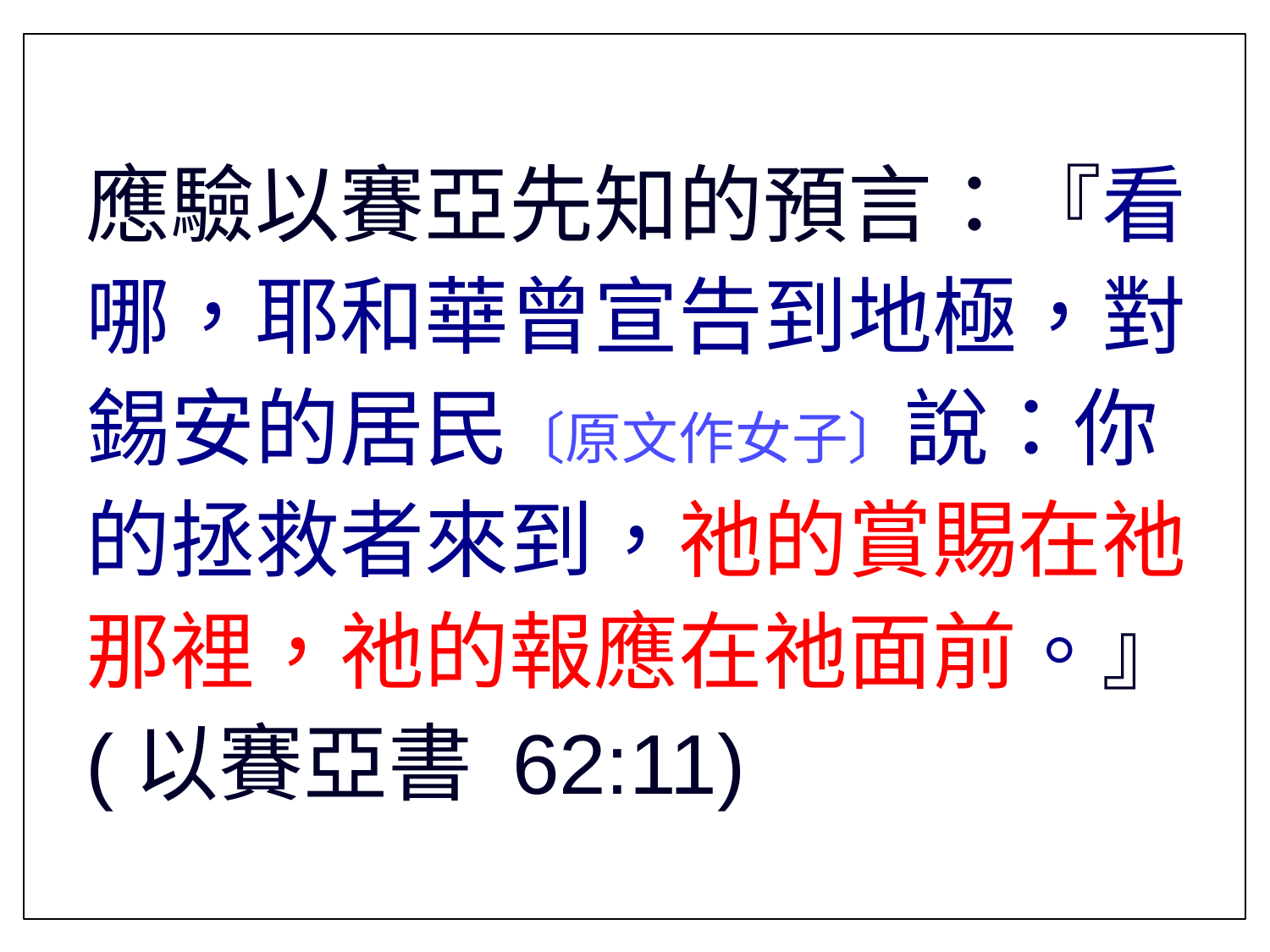

應驗以賽亞先知的預言：『看哪，耶和華曾宣告到地極，對錫安的居民〔原文作女子〕說：你的拯救者來到，祂的賞賜在祂那裡，祂的報應在祂面前。』(以賽亞書 62:11)